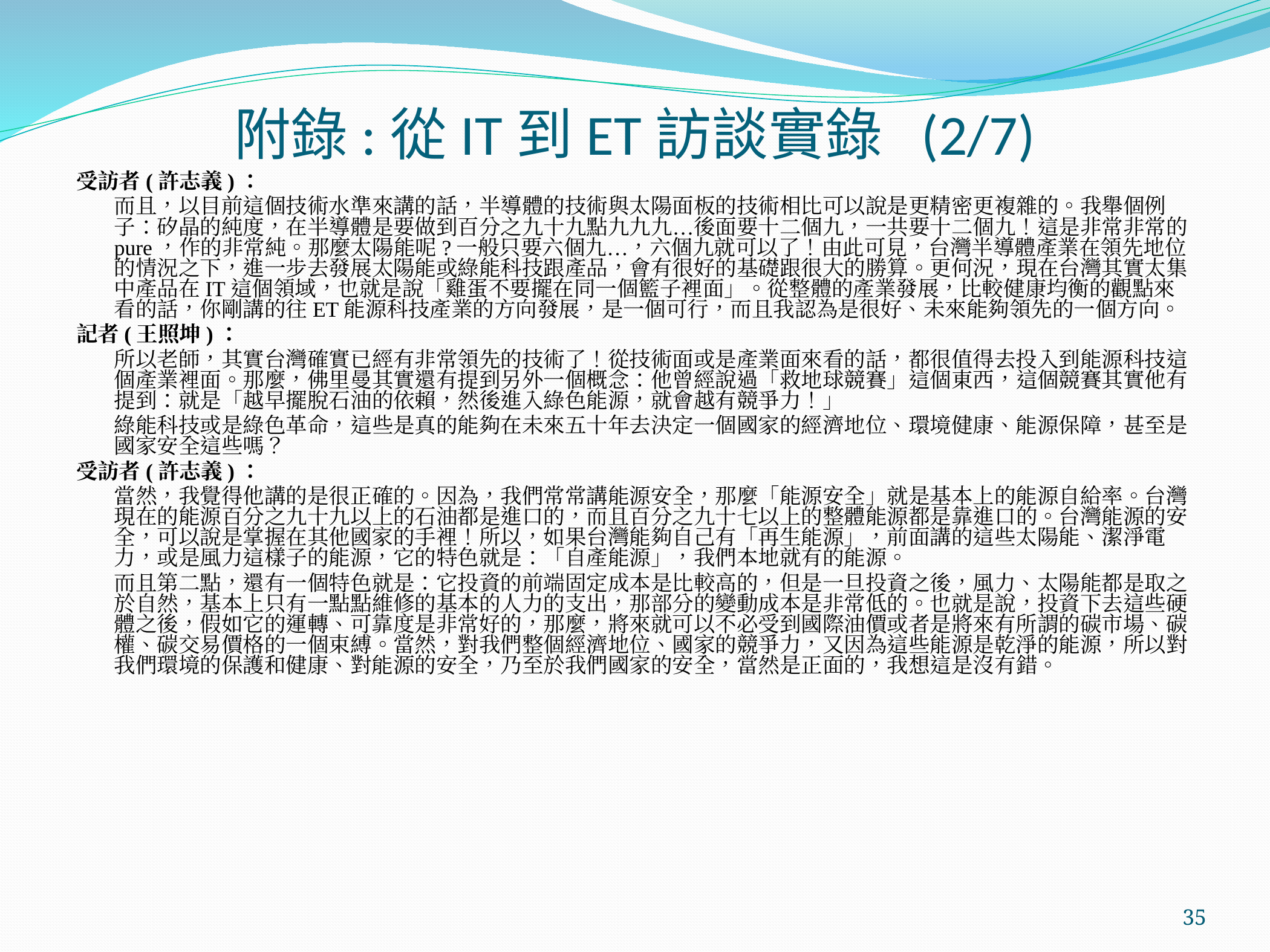

# 附錄:從IT到ET訪談實錄  (2/7)
受訪者(許志義)：
	而且，以目前這個技術水準來講的話，半導體的技術與太陽面板的技術相比可以說是更精密更複雜的。我舉個例子：矽晶的純度，在半導體是要做到百分之九十九點九九九…後面要十二個九，一共要十二個九！這是非常非常的pure，作的非常純。那麼太陽能呢?一般只要六個九…，六個九就可以了！由此可見，台灣半導體產業在領先地位的情況之下，進一步去發展太陽能或綠能科技跟產品，會有很好的基礎跟很大的勝算。更何況，現在台灣其實太集中產品在IT這個領域，也就是說「雞蛋不要擺在同一個籃子裡面」。從整體的產業發展，比較健康均衡的觀點來看的話，你剛講的往ET能源科技產業的方向發展，是一個可行，而且我認為是很好、未來能夠領先的一個方向。
記者(王照坤)：
	所以老師，其實台灣確實已經有非常領先的技術了！從技術面或是產業面來看的話，都很值得去投入到能源科技這個產業裡面。那麼，佛里曼其實還有提到另外一個概念：他曾經說過「救地球競賽」這個東西，這個競賽其實他有提到：就是「越早擺脫石油的依賴，然後進入綠色能源，就會越有競爭力！」
	綠能科技或是綠色革命，這些是真的能夠在未來五十年去決定一個國家的經濟地位、環境健康、能源保障，甚至是國家安全這些嗎？
受訪者(許志義)：
	當然，我覺得他講的是很正確的。因為，我們常常講能源安全，那麼「能源安全」就是基本上的能源自給率。台灣現在的能源百分之九十九以上的石油都是進口的，而且百分之九十七以上的整體能源都是靠進口的。台灣能源的安全，可以說是掌握在其他國家的手裡！所以，如果台灣能夠自己有「再生能源」，前面講的這些太陽能、潔淨電力，或是風力這樣子的能源，它的特色就是：「自產能源」，我們本地就有的能源。
	而且第二點，還有一個特色就是：它投資的前端固定成本是比較高的，但是一旦投資之後，風力、太陽能都是取之於自然，基本上只有一點點維修的基本的人力的支出，那部分的變動成本是非常低的。也就是說，投資下去這些硬體之後，假如它的運轉、可靠度是非常好的，那麼，將來就可以不必受到國際油價或者是將來有所謂的碳市場、碳權、碳交易價格的一個束縛。當然，對我們整個經濟地位、國家的競爭力，又因為這些能源是乾淨的能源，所以對我們環境的保護和健康、對能源的安全，乃至於我們國家的安全，當然是正面的，我想這是沒有錯。

35